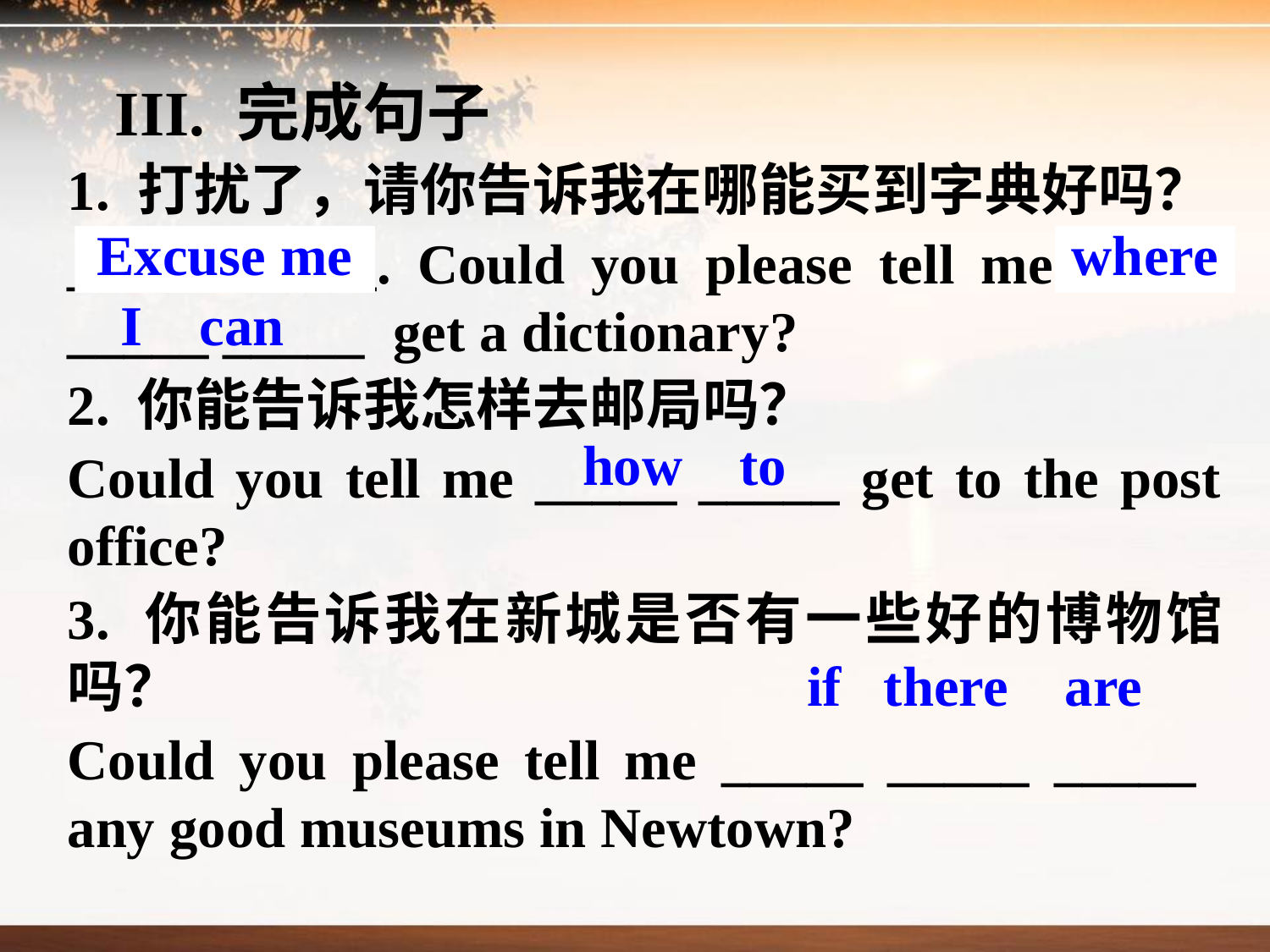

III. 完成句子
1. 打扰了，请你告诉我在哪能买到字典好吗？
_____ _____. Could you please tell me _____ _____ _____  get a dictionary?
2. 你能告诉我怎样去邮局吗？
Could you tell me _____ _____ get to the post office?
3. 你能告诉我在新城是否有一些好的博物馆吗？
Could you please tell me _____ _____ _____  any good museums in Newtown?
Excuse me
where
I    can
how    to
if   there    are